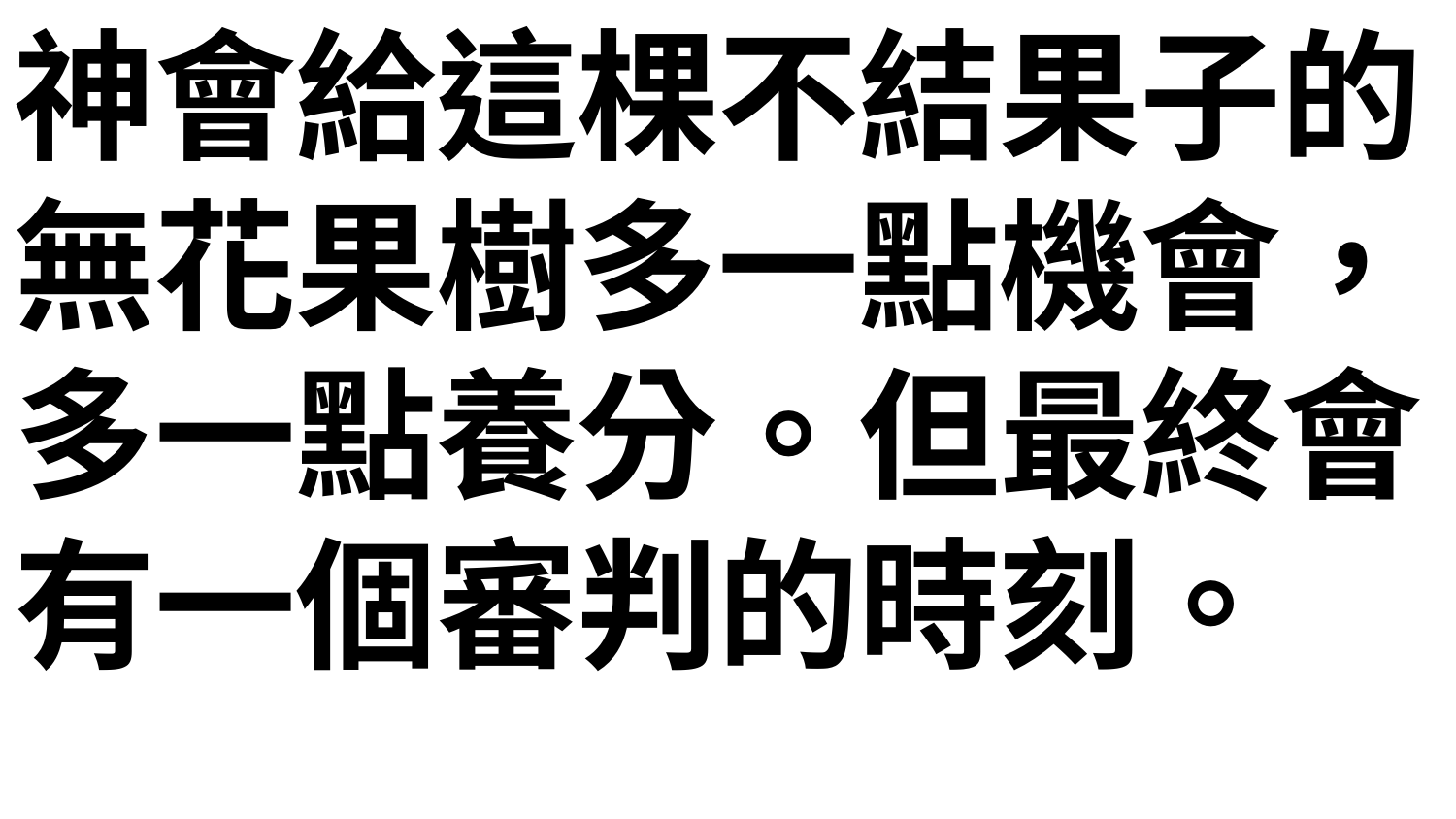

神會給這棵不結果子的無花果樹多一點機會，多一點養分。但最終會有一個審判的時刻。